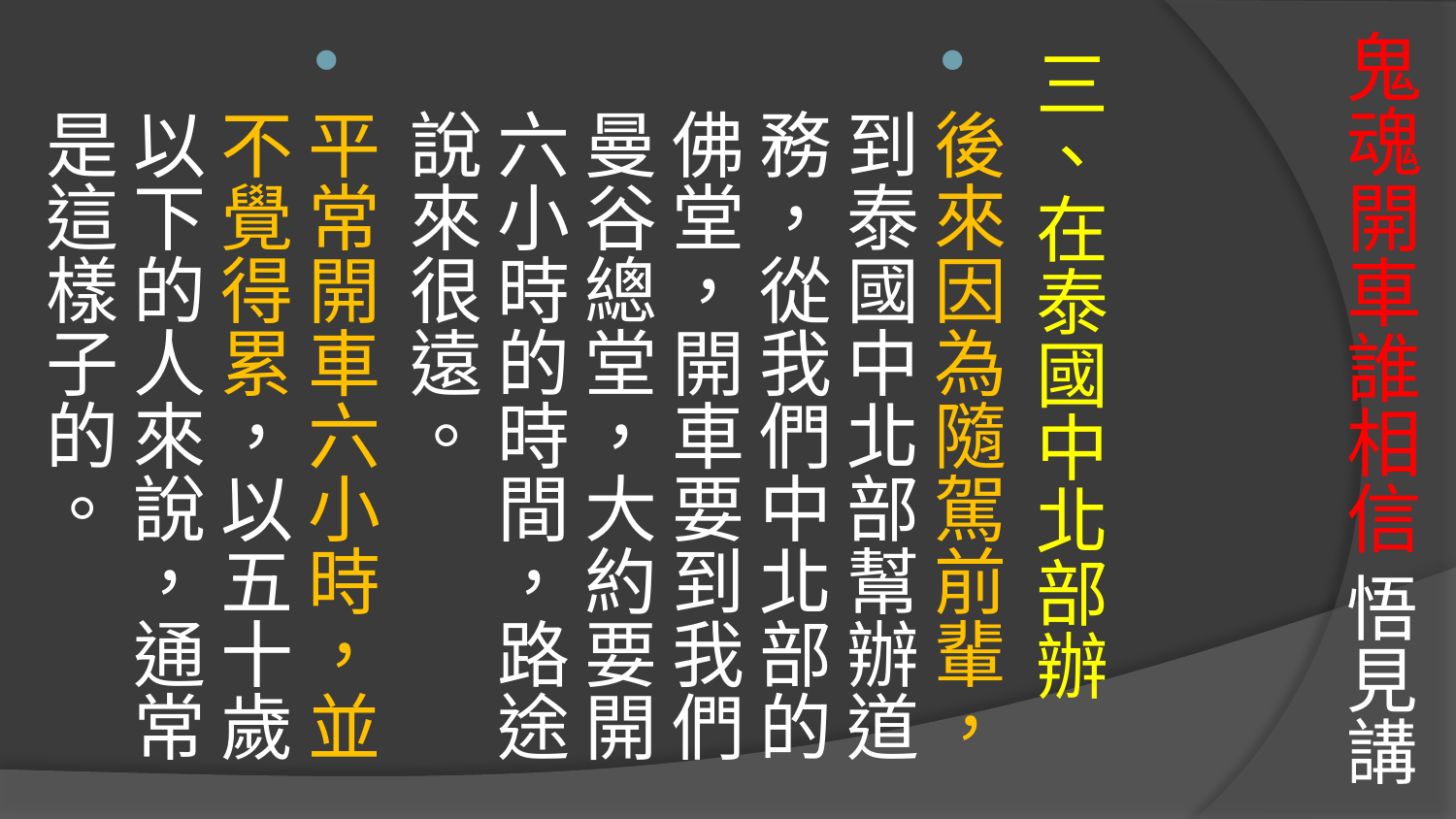

# 鬼魂開車誰相信 悟見講
三、在泰國中北部辦
後來因為隨駕前輩，到泰國中北部幫辦道務，從我們中北部的佛堂，開車要到我們曼谷總堂，大約要開六小時的時間，路途說來很遠。
平常開車六小時，並不覺得累，以五十歲以下的人來說，通常是這樣子的。